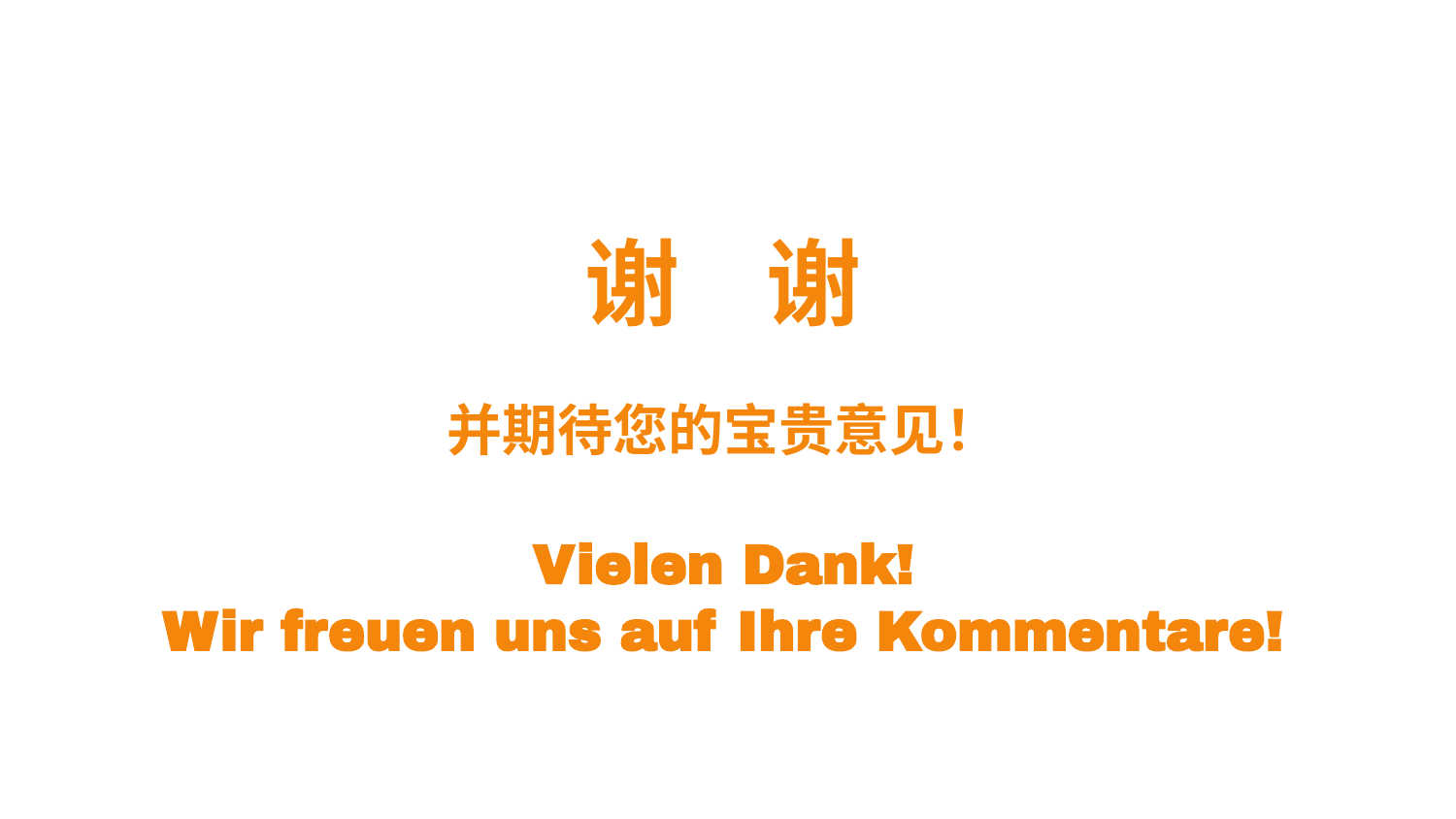

# 谢    谢 并期待您的宝贵意见！ Vielen Dank! Wir freuen uns auf Ihre Kommentare!